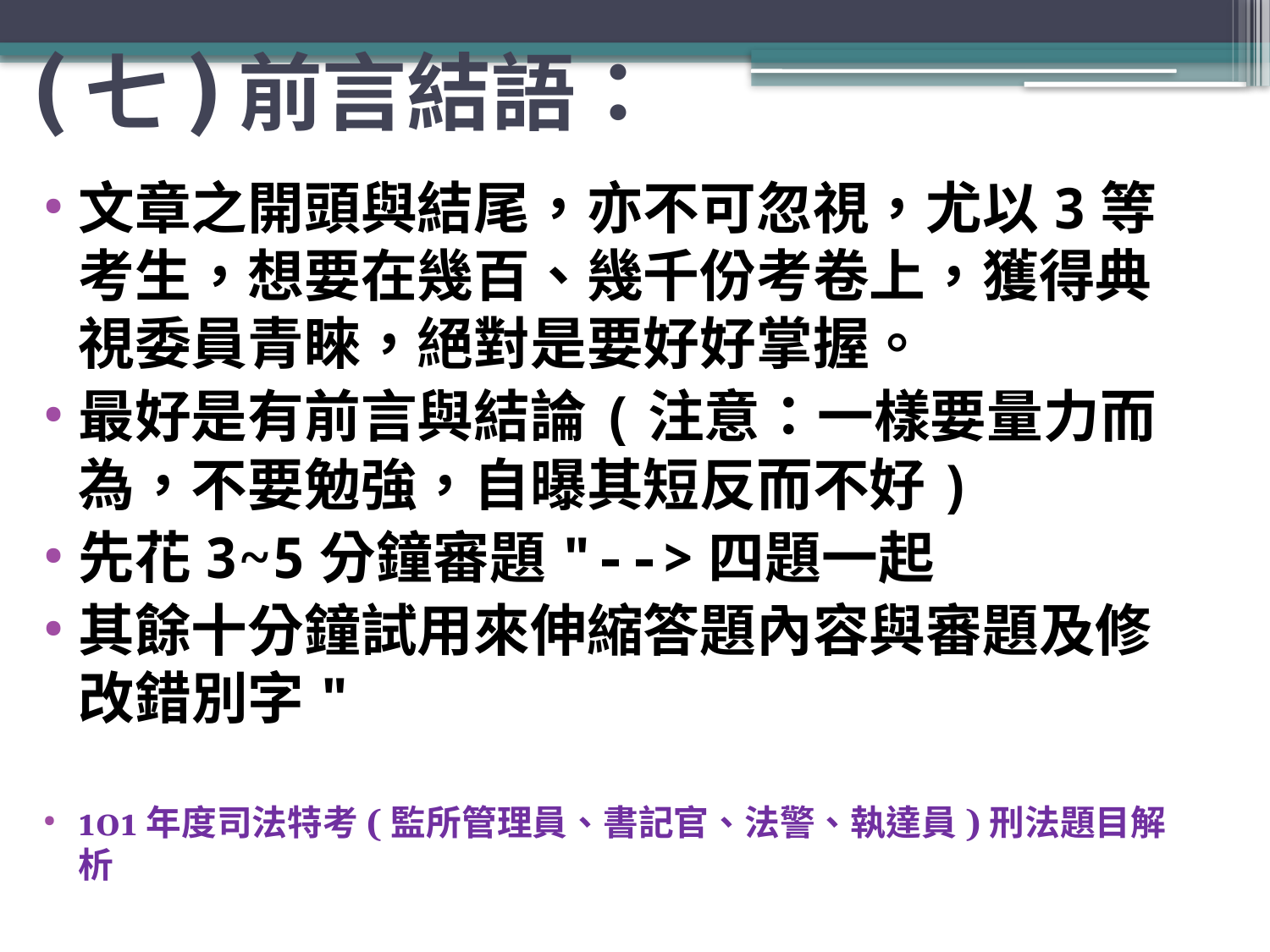

# (七)前言結語：
文章之開頭與結尾，亦不可忽視，尤以3等考生，想要在幾百、幾千份考卷上，獲得典視委員青睞，絕對是要好好掌握。
最好是有前言與結論(注意：一樣要量力而為，不要勉強，自曝其短反而不好)
先花3~5分鐘審題"-->四題一起
其餘十分鐘試用來伸縮答題內容與審題及修改錯別字"

101年度司法特考(監所管理員、書記官、法警、執達員)刑法題目解析